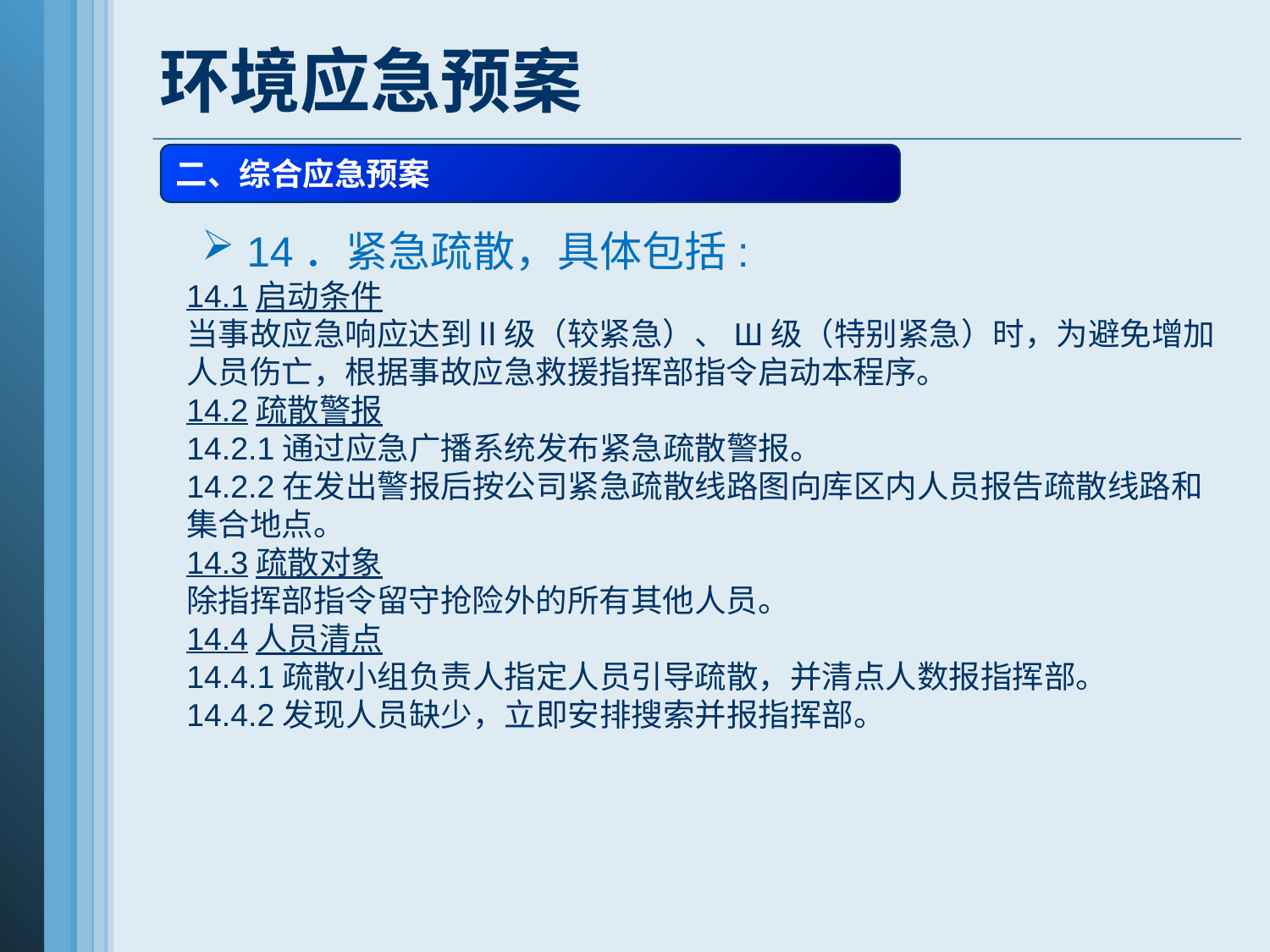

环境应急预案
二、综合应急预案
14．紧急疏散，具体包括:
14.1启动条件
当事故应急响应达到Ⅱ级（较紧急）、Ш级（特别紧急）时，为避免增加人员伤亡，根据事故应急救援指挥部指令启动本程序。
14.2疏散警报
14.2.1通过应急广播系统发布紧急疏散警报。
14.2.2在发出警报后按公司紧急疏散线路图向库区内人员报告疏散线路和集合地点。
14.3疏散对象
除指挥部指令留守抢险外的所有其他人员。
14.4人员清点
14.4.1疏散小组负责人指定人员引导疏散，并清点人数报指挥部。
14.4.2发现人员缺少，立即安排搜索并报指挥部。